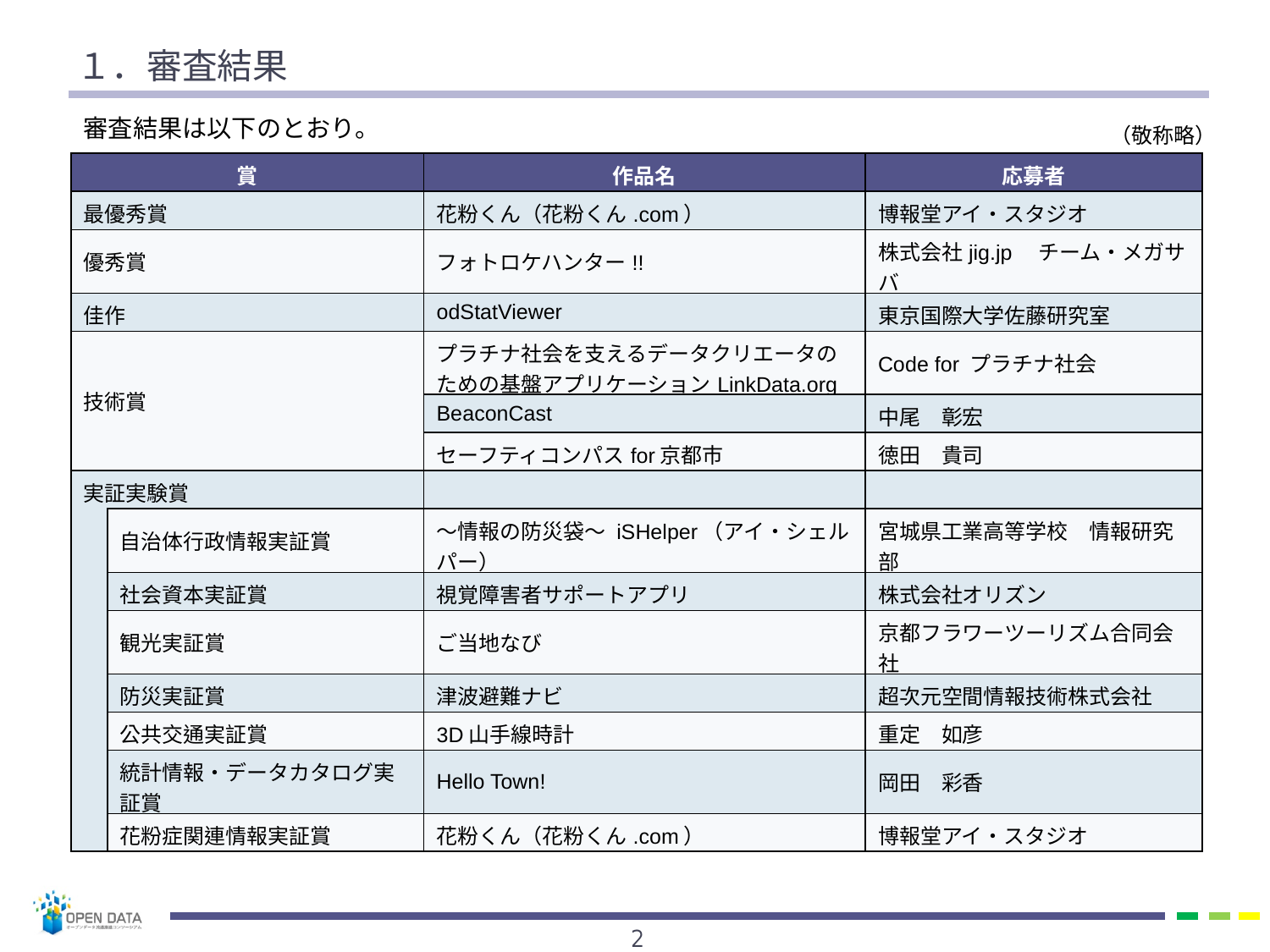

# １．審査結果
審査結果は以下のとおり。
（敬称略）
| 賞 |  | 作品名 | 応募者 |
| --- | --- | --- | --- |
| 最優秀賞 |  | 花粉くん（花粉くん.com） | 博報堂アイ・スタジオ |
| 優秀賞 |  | フォトロケハンター!! | 株式会社jig.jp　チーム・メガサバ |
| 佳作 |  | odStatViewer | 東京国際大学佐藤研究室 |
| 技術賞 |  | プラチナ社会を支えるデータクリエータのための基盤アプリケーションLinkData.org | Code for プラチナ社会 |
|  |  | BeaconCast | 中尾　彰宏 |
|  |  | セーフティコンパスfor京都市 | 徳田　貴司 |
| 実証実験賞 |  |  |  |
|  | 自治体行政情報実証賞 | ～情報の防災袋～ iSHelper（アイ・シェルパー） | 宮城県工業高等学校　情報研究部 |
|  | 社会資本実証賞 | 視覚障害者サポートアプリ | 株式会社オリズン |
|  | 観光実証賞 | ご当地なび | 京都フラワーツーリズム合同会社 |
|  | 防災実証賞 | 津波避難ナビ | 超次元空間情報技術株式会社 |
|  | 公共交通実証賞 | 3D山手線時計 | 重定　如彦 |
|  | 統計情報・データカタログ実証賞 | Hello Town! | 岡田　彩香 |
|  | 花粉症関連情報実証賞 | 花粉くん（花粉くん.com） | 博報堂アイ・スタジオ |
2